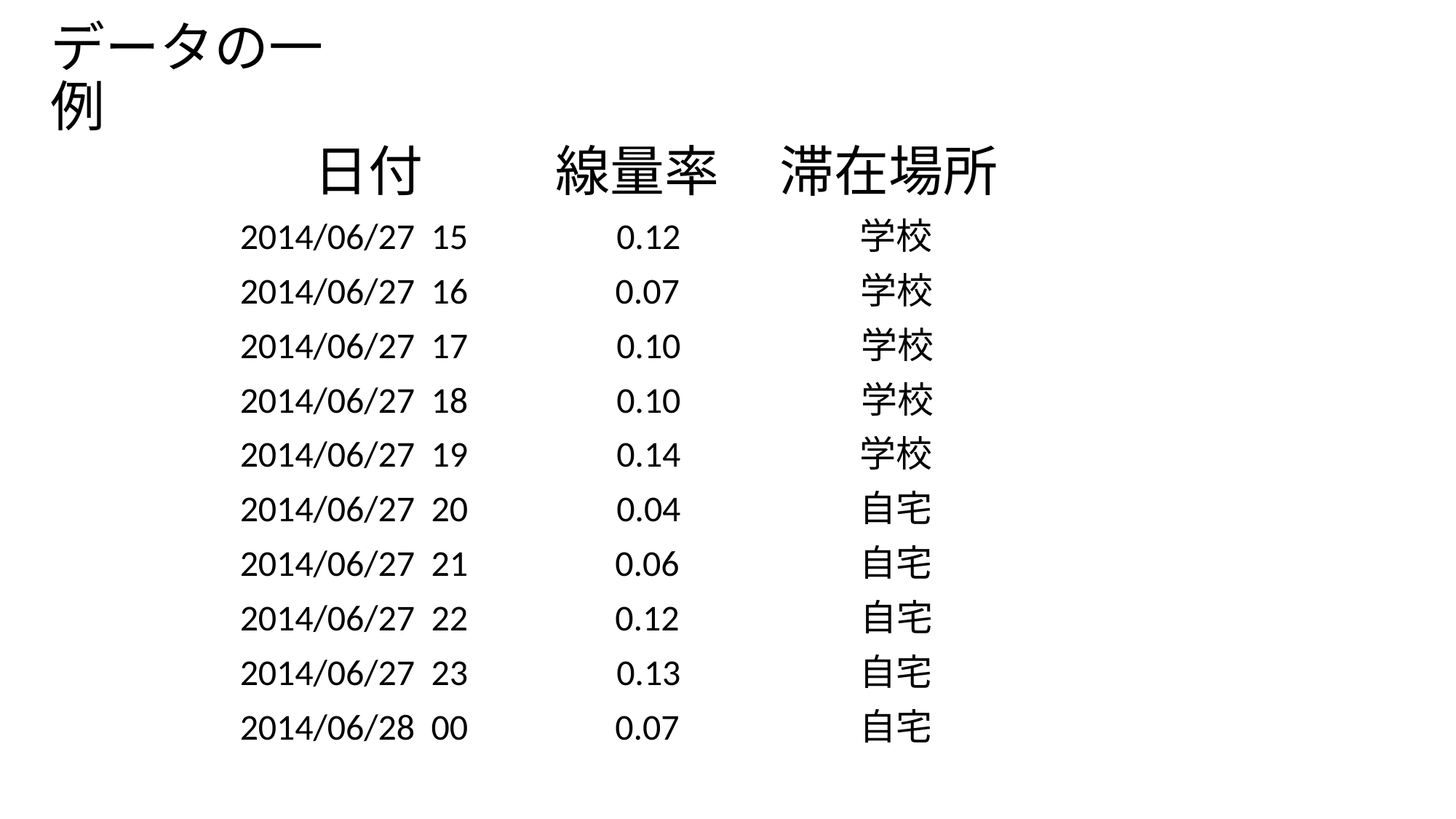

# データの一例
     日付	        線量率     滞在場所
2014/06/27  15	      0.12	        学校
2014/06/27  16                  0.07                     学校
2014/06/27  17	      0.10                     学校
2014/06/27  18	      0.10                     学校
2014/06/27  19	      0.14	        学校
2014/06/27  20	      0.04	        自宅
2014/06/27  21                  0.06	        自宅
2014/06/27  22                  0.12                     自宅
2014/06/27  23	      0.13	        自宅
2014/06/28  00                  0.07	        自宅